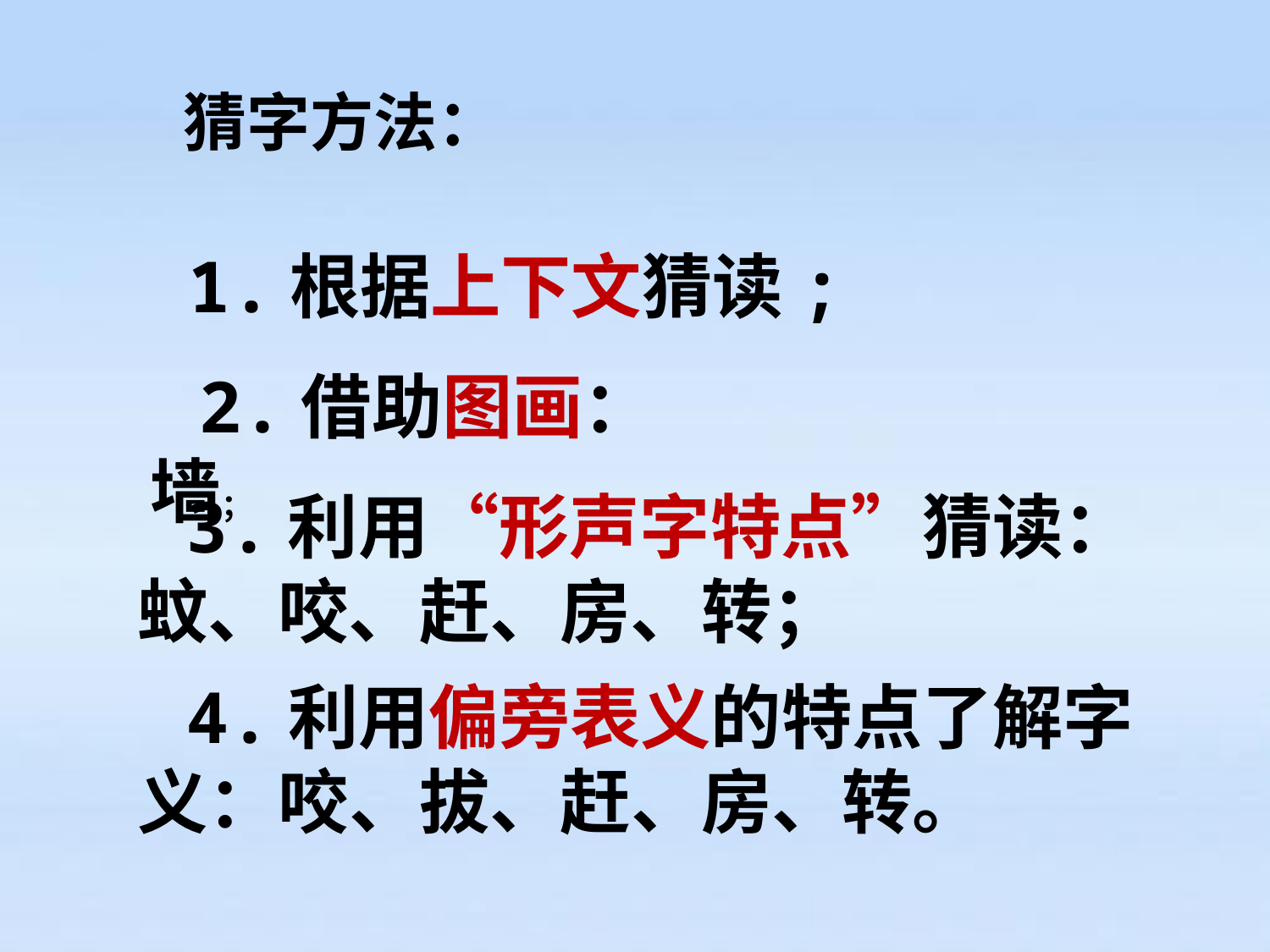

猜字方法：
1.根据上下文猜读;
2.借助图画：墙；
3.利用“形声字特点”猜读：蚊、咬、赶、房、转；
4.利用偏旁表义的特点了解字义：咬、拔、赶、房、转。